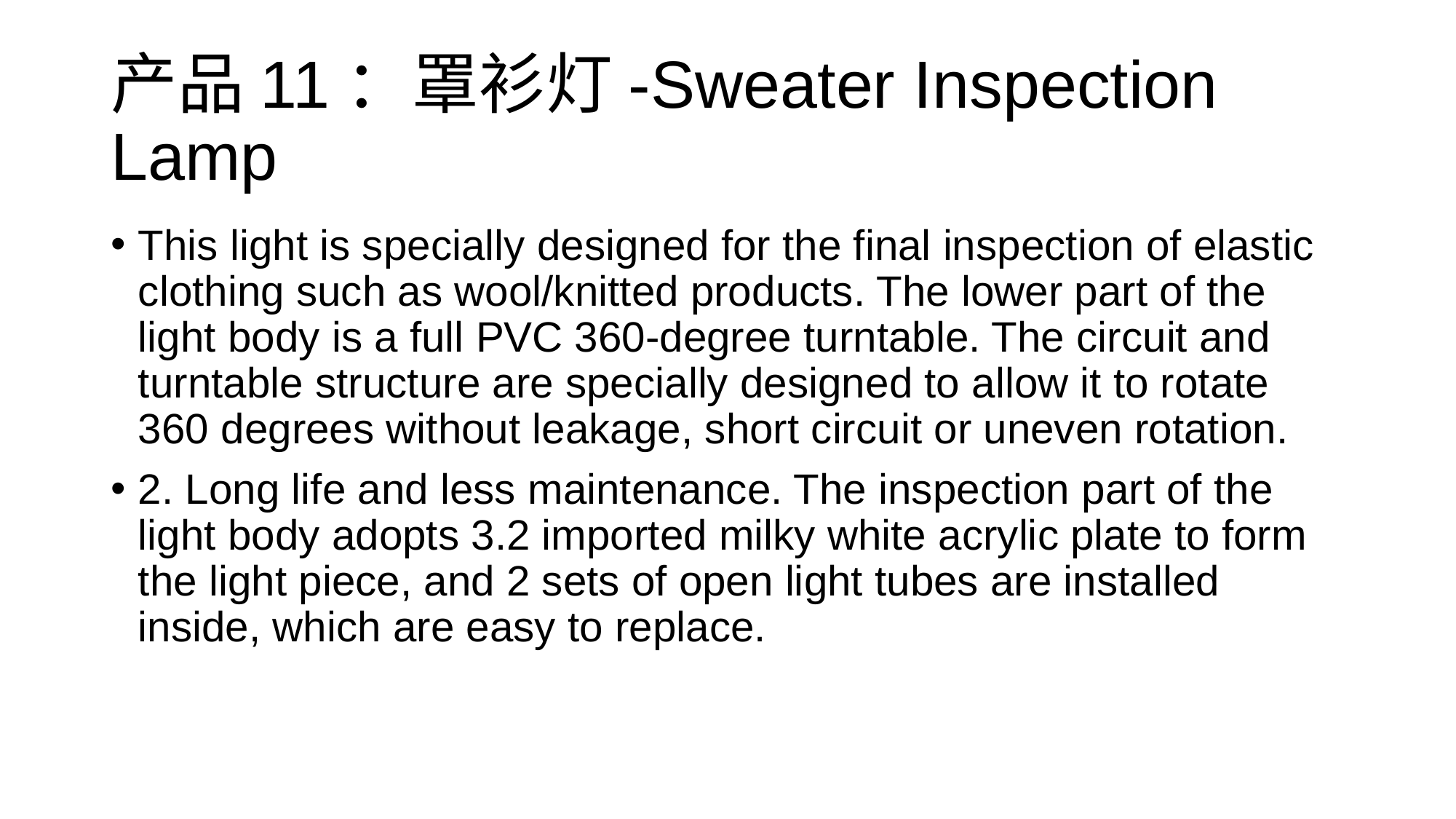

# 产品11：罩衫灯-Sweater Inspection Lamp
This light is specially designed for the final inspection of elastic clothing such as wool/knitted products. The lower part of the light body is a full PVC 360-degree turntable. The circuit and turntable structure are specially designed to allow it to rotate 360 ​​degrees without leakage, short circuit or uneven rotation.
2. Long life and less maintenance. The inspection part of the light body adopts 3.2 imported milky white acrylic plate to form the light piece, and 2 sets of open light tubes are installed inside, which are easy to replace.